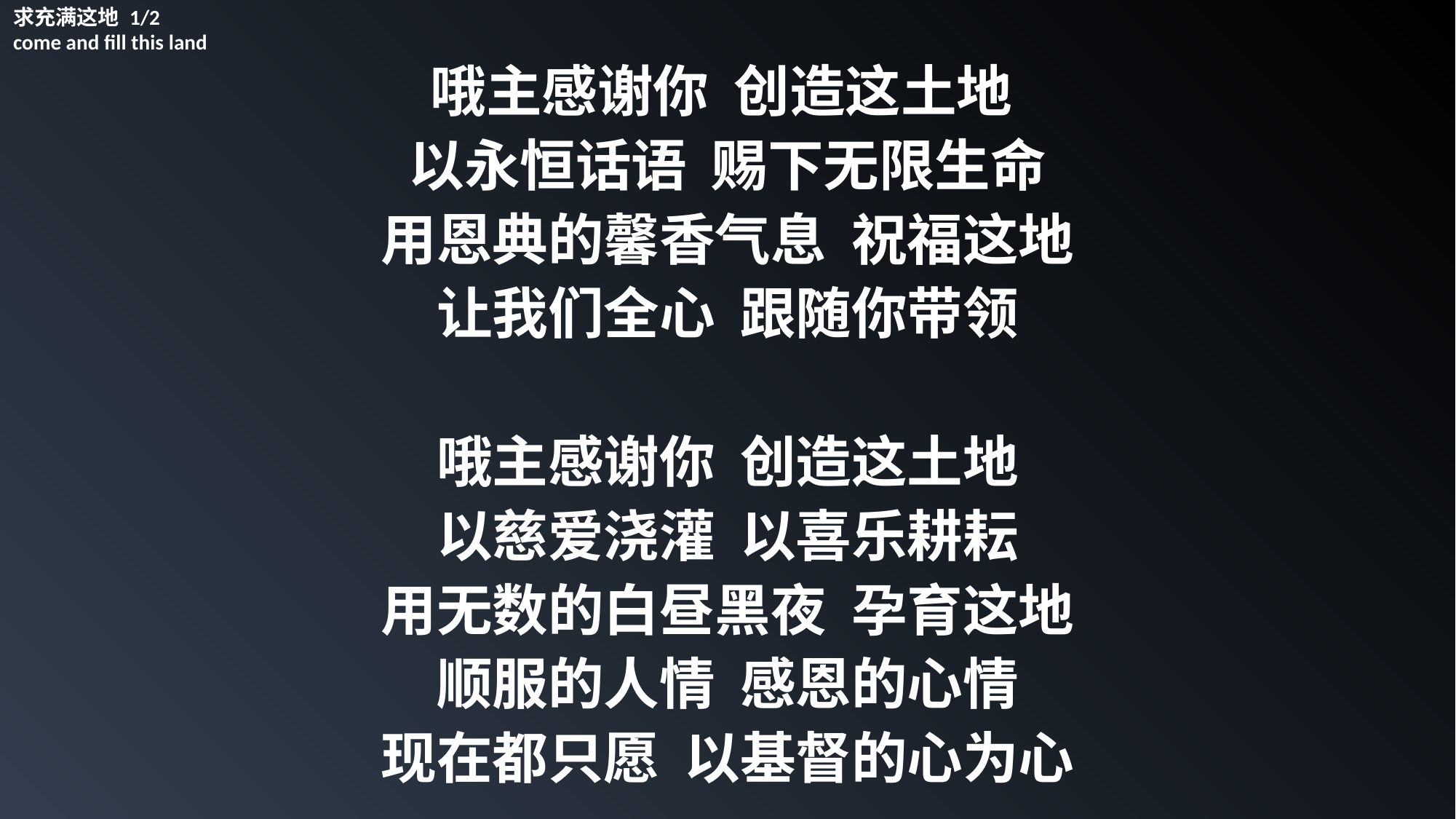

求充满这地 1/2
come and fill this land
哦主感谢你  创造这土地
以永恒话语  赐下无限生命
用恩典的馨香气息  祝福这地
让我们全心  跟随你带领

哦主感谢你  创造这土地
以慈爱浇灌  以喜乐耕耘
用无数的白昼黑夜  孕育这地
顺服的人情  感恩的心情
现在都只愿  以基督的心为心